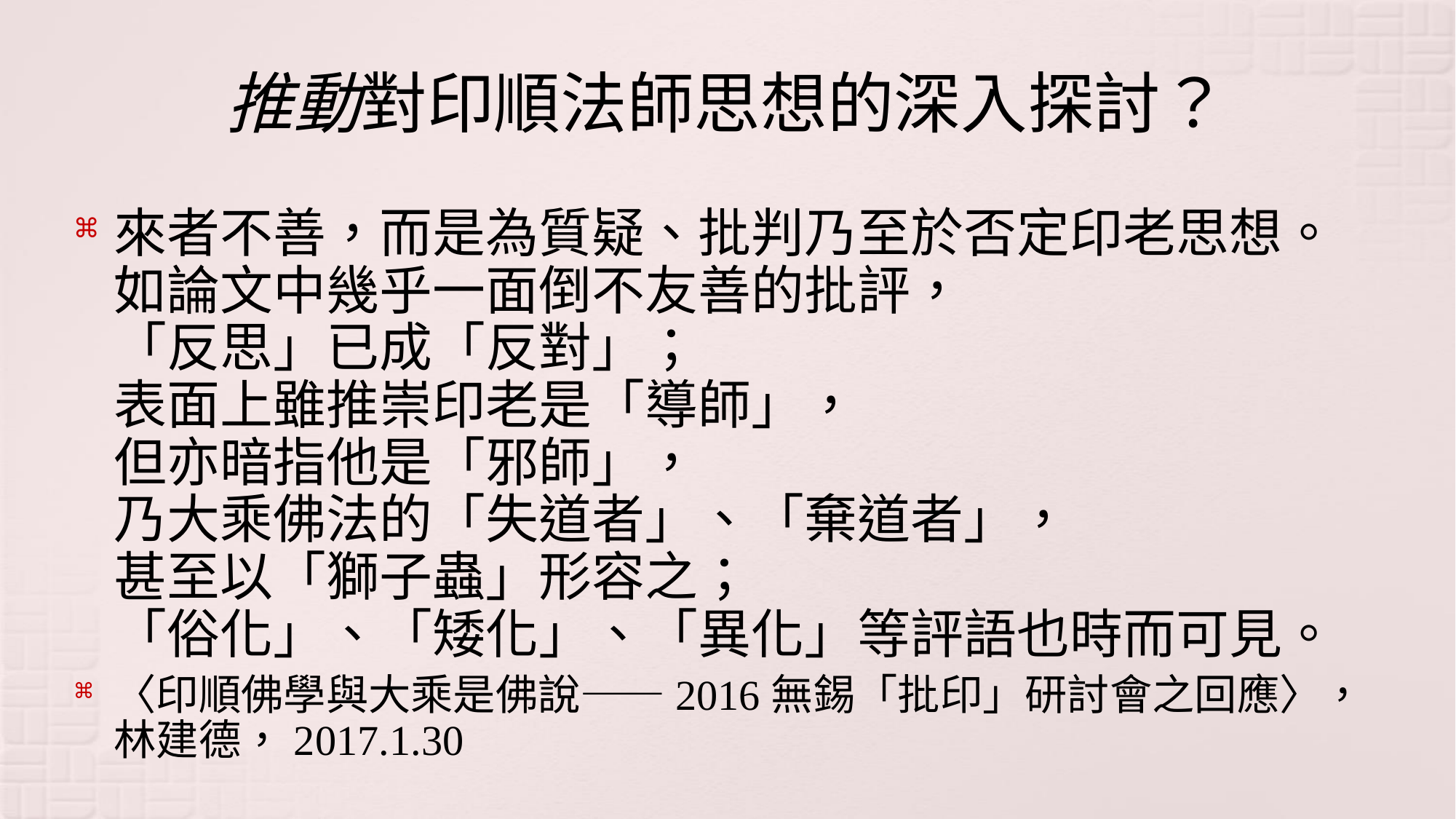

# 推動對印順法師思想的深入探討？

來者不善，而是為質疑、批判乃至於否定印老思想。
如論文中幾乎一面倒不友善的批評，
「反思」已成「反對」；
表面上雖推崇印老是「導師」，
但亦暗指他是「邪師」，
乃大乘佛法的「失道者」、「棄道者」，
甚至以「獅子蟲」形容之；
「俗化」、「矮化」、「異化」等評語也時而可見。
〈印順佛學與大乘是佛說——2016無錫「批印」研討會之回應〉，
林建德，2017.1.30